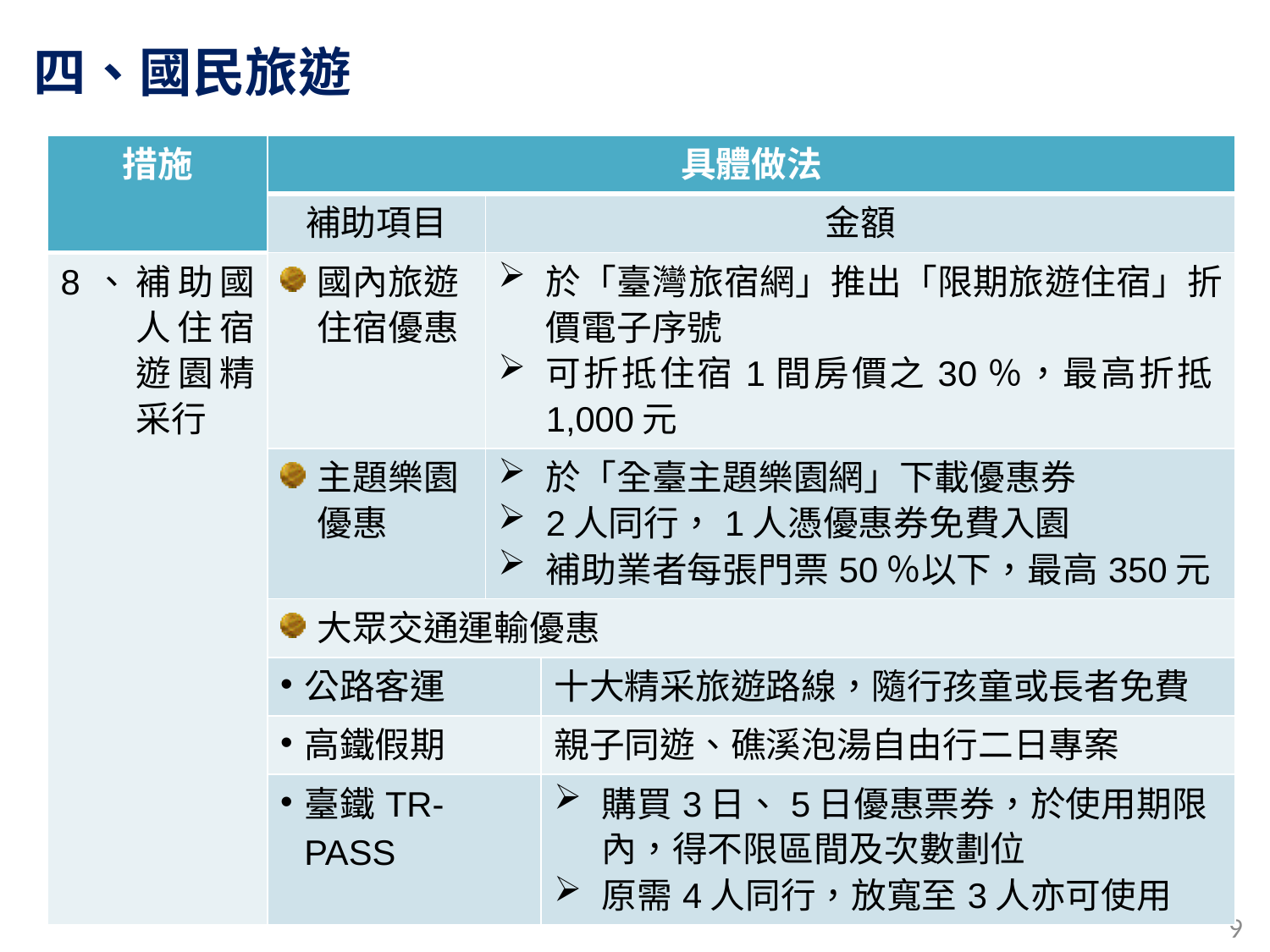

四、國民旅遊
| 措施 | 具體做法 |  |  |
| --- | --- | --- | --- |
|  | 補助項目 | 金額 |  |
| 8、補助國人住宿遊園精采行 | 國內旅遊住宿優惠 | 於「臺灣旅宿網」推出「限期旅遊住宿」折價電子序號 可折抵住宿1間房價之30％，最高折抵1,000元 |  |
|  | 主題樂園優惠 | 於「全臺主題樂園網」下載優惠券 2人同行，1人憑優惠券免費入園 補助業者每張門票50％以下，最高350元 |  |
|  | 大眾交通運輸優惠 |  |  |
|  | 公路客運 |  | 十大精采旅遊路線，隨行孩童或長者免費 |
|  | 高鐵假期 |  | 親子同遊、礁溪泡湯自由行二日專案 |
|  | 臺鐵TR-PASS |  | 購買3日、5日優惠票券，於使用期限內，得不限區間及次數劃位 原需4人同行，放寬至3人亦可使用 |
9